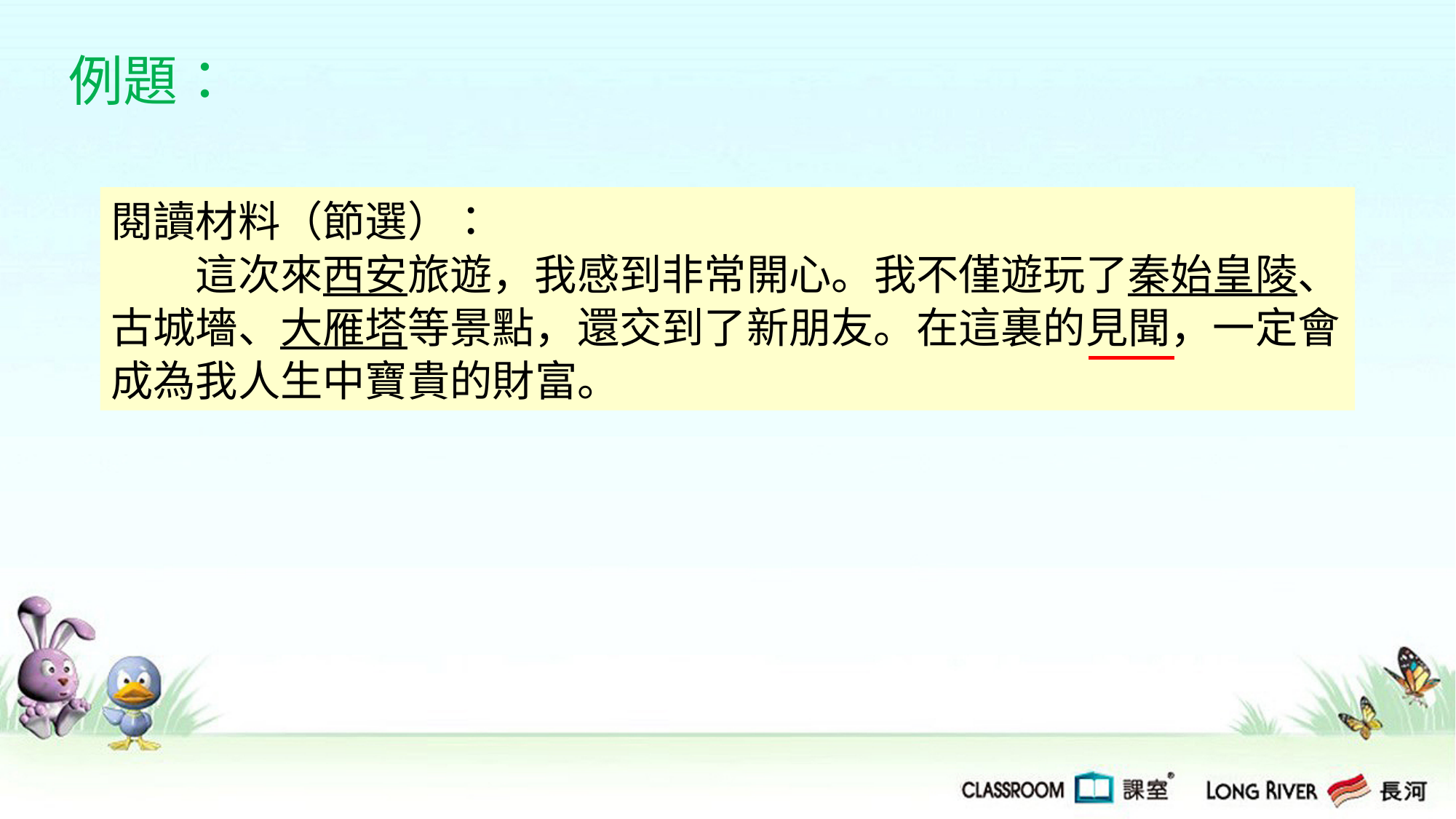

例題：
閱讀材料（節選）：
　　這次來西安旅遊，我感到非常開心。我不僅遊玩了秦始皇陵、古城墻、大雁塔等景點，還交到了新朋友。在這裏的見聞，一定會成為我人生中寶貴的財富。